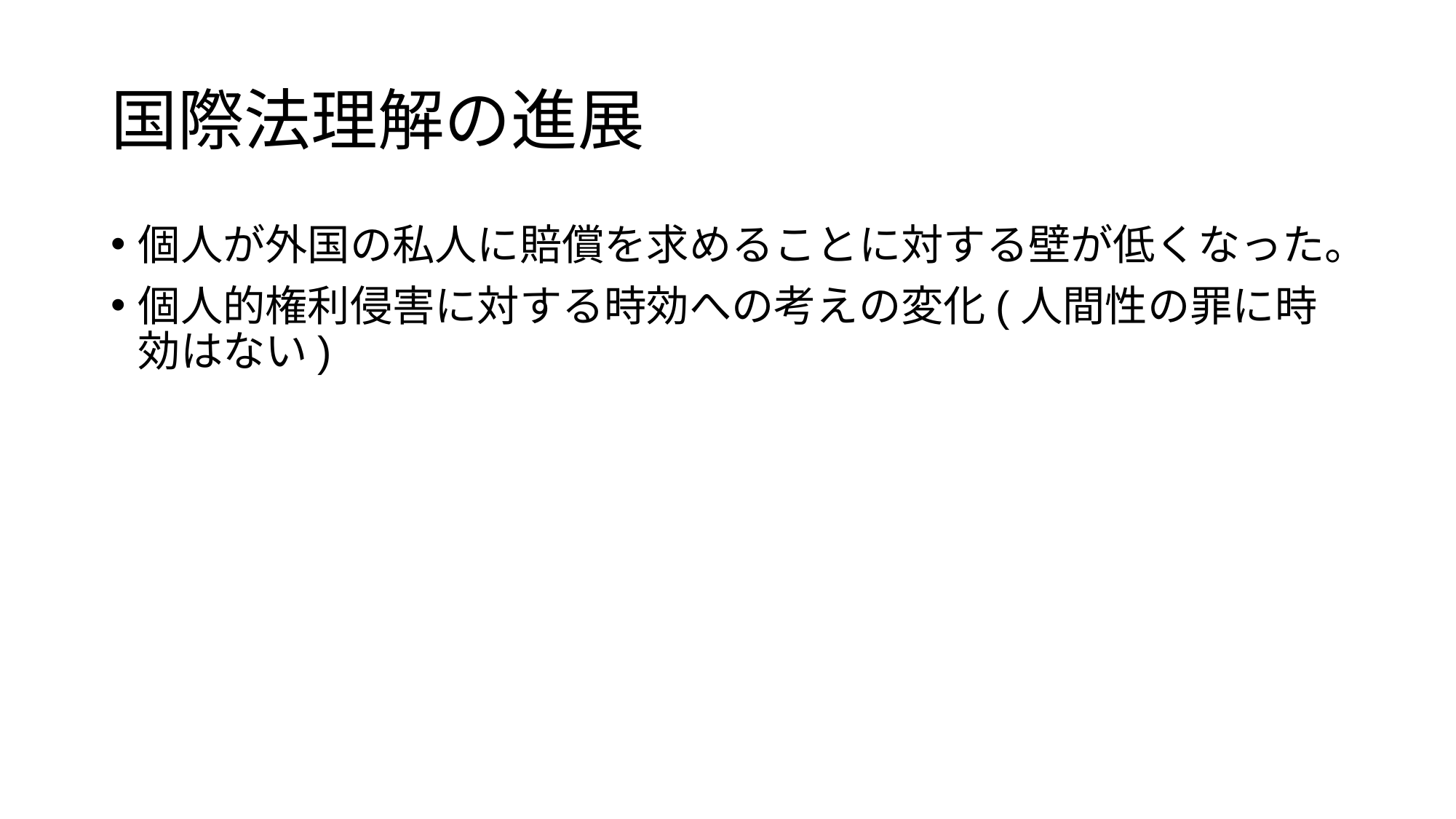

# 国際法理解の進展
個人が外国の私人に賠償を求めることに対する壁が低くなった。
個人的権利侵害に対する時効への考えの変化(人間性の罪に時効はない)